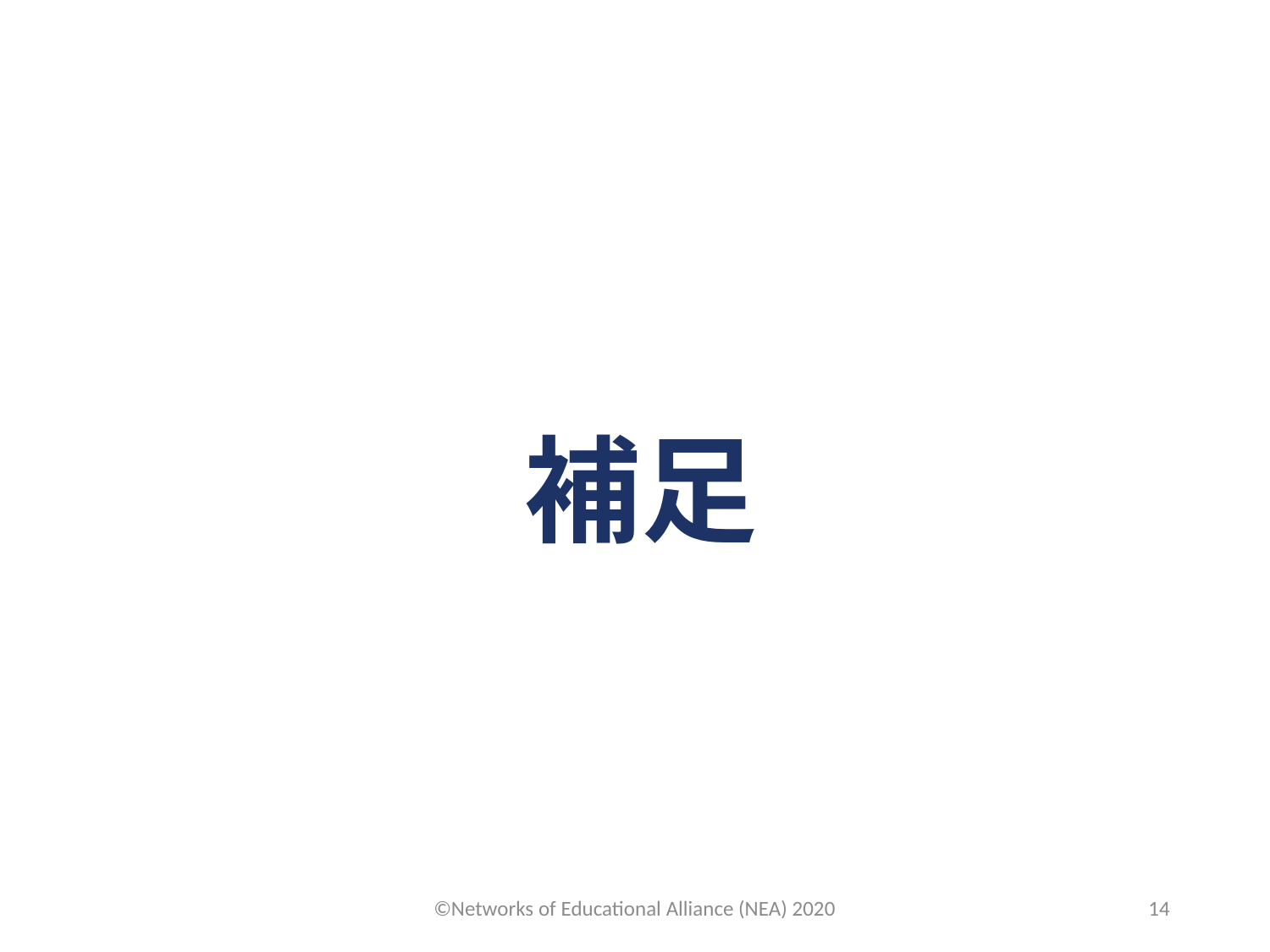

補足
©Networks of Educational Alliance (NEA) 2020
14